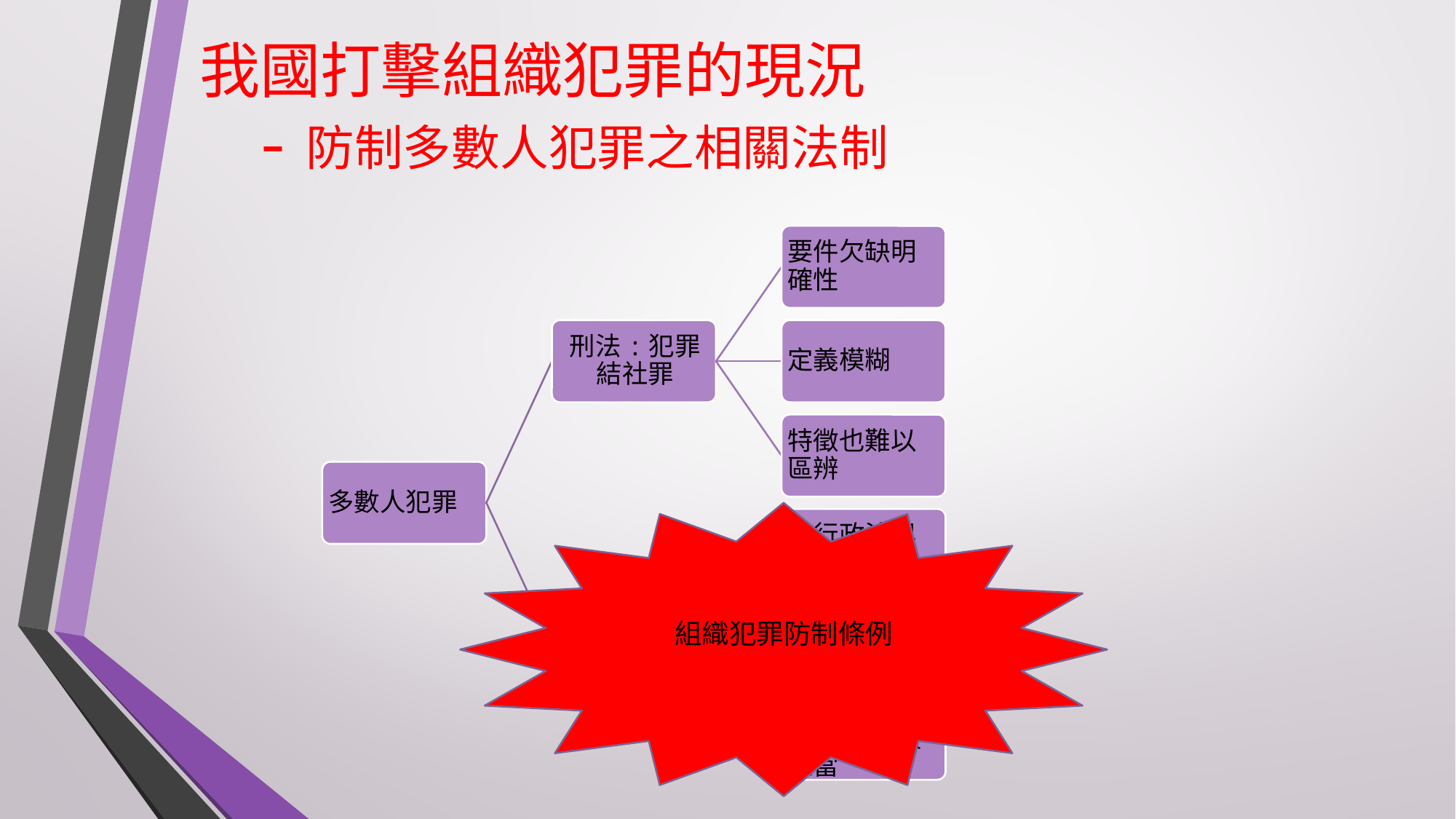

# 我國打擊組織犯罪的現況 -防制多數人犯罪之相關法制
多數人犯罪

刑法:犯罪結社罪

要件欠缺明確性

定義模糊

特徵也難以區辨

檢肅流氓條例

具行政法與刑事法性質

構成要件過於寬泛模糊

逾越必要程度 欠缺實質正當
組織犯罪防制條例